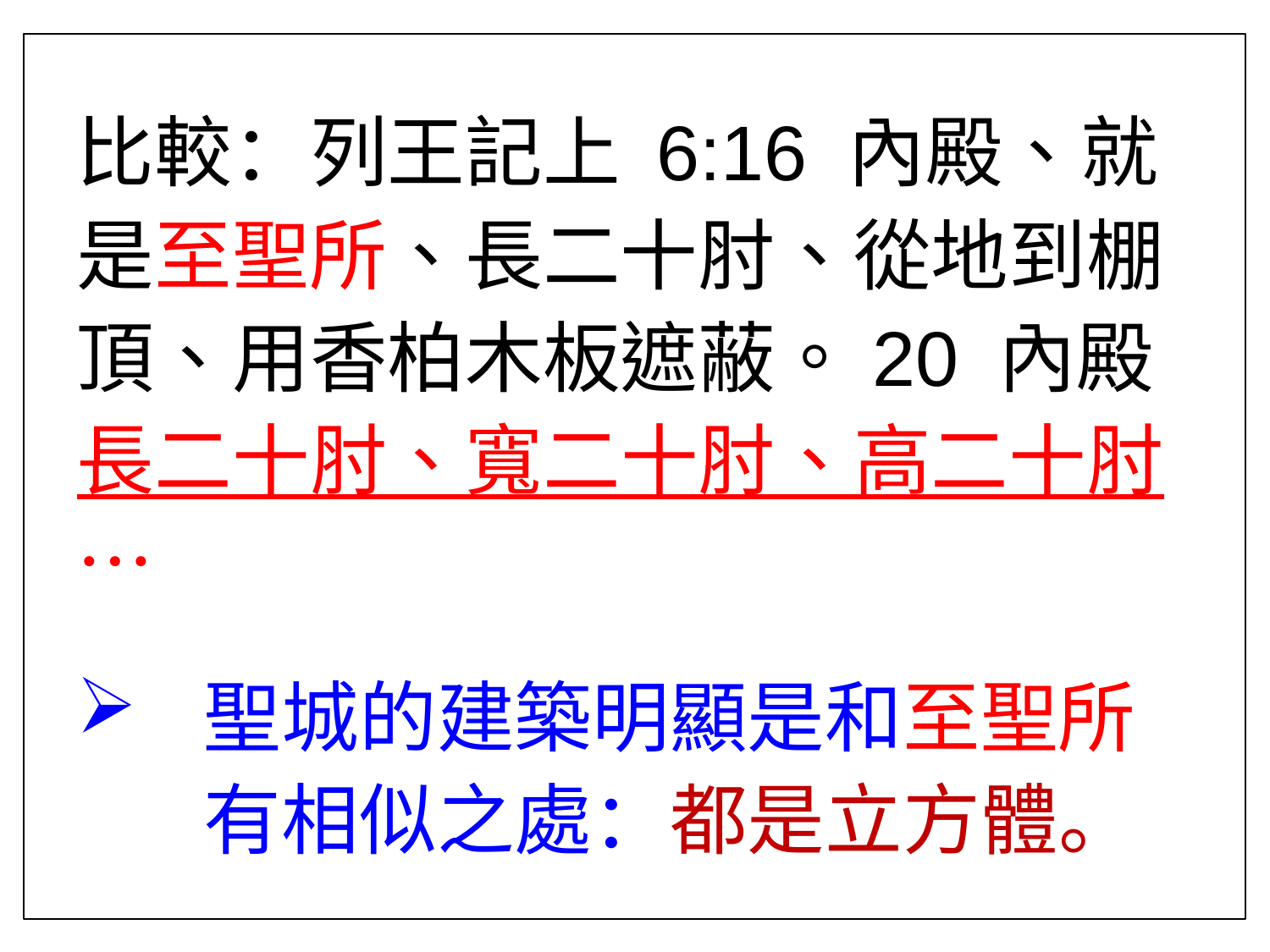

比較：列王記上 6:16 內殿、就是至聖所、長二十肘、從地到棚頂、用香柏木板遮蔽。20 內殿長二十肘、寬二十肘、高二十肘…
聖城的建築明顯是和至聖所有相似之處：都是立方體。